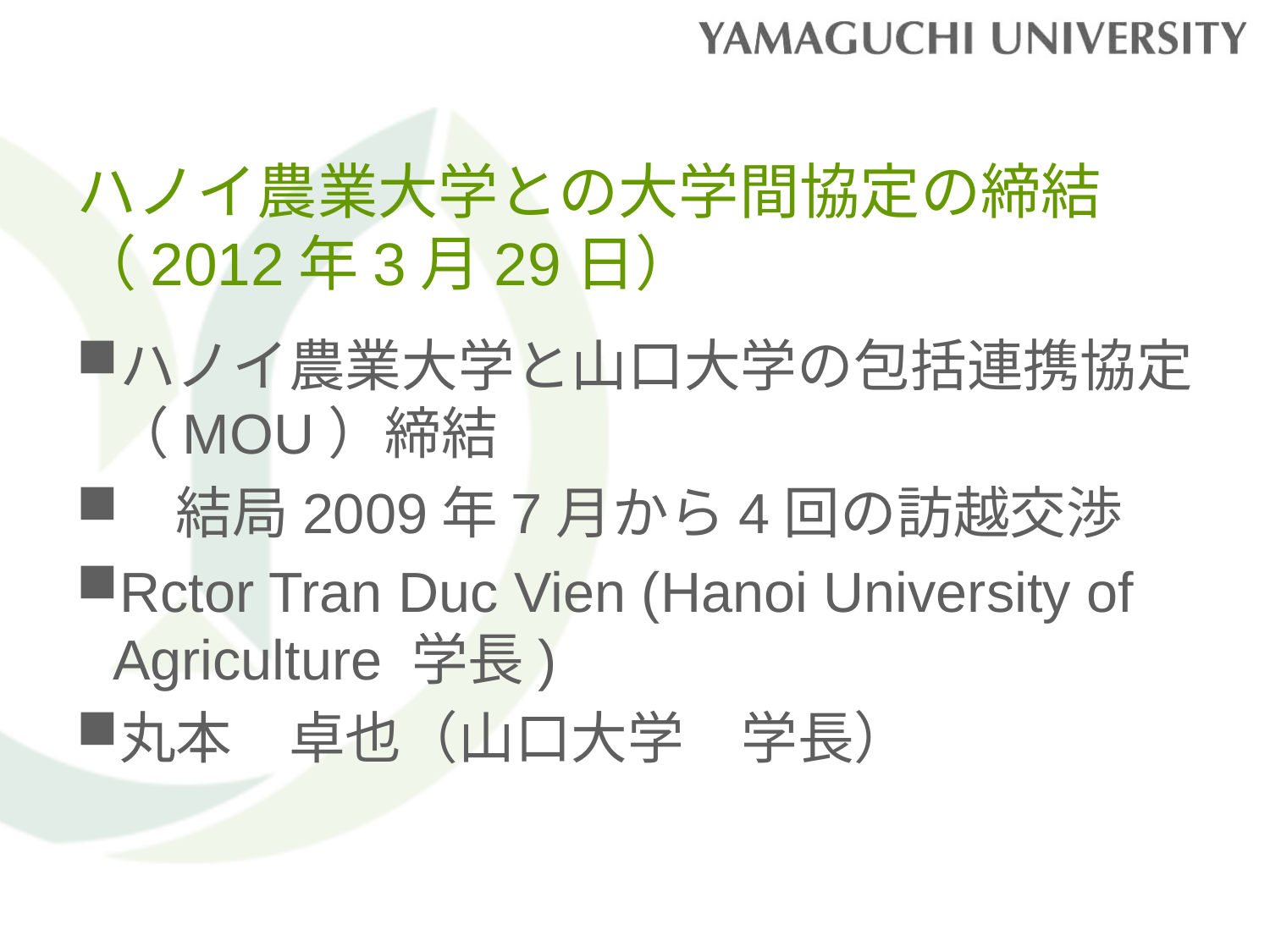

# ハノイ農業大学との大学間協定の締結 （2012年3月29日）
ハノイ農業大学と山口大学の包括連携協定（MOU）締結
　結局2009年7月から4回の訪越交渉
Rctor Tran Duc Vien (Hanoi University of Agriculture 学長)
丸本　卓也（山口大学　学長）